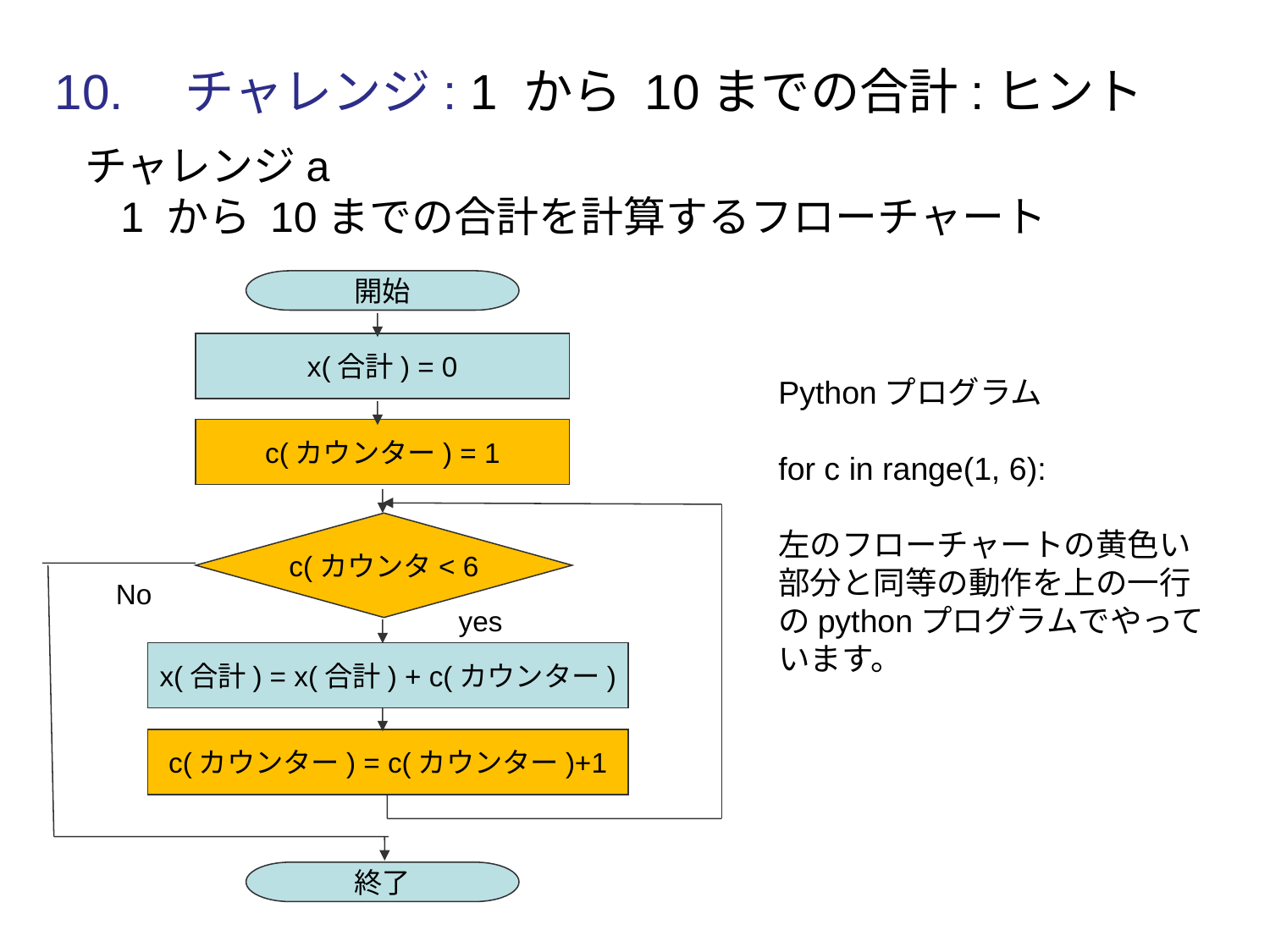

10.　チャレンジ: 1 から 10までの合計:ヒント
チャレンジa
   1 から 10までの合計を計算するフローチャート
開始

x(合計) = 0

c(カウンター) = 1

c(カウンタ< 6

No
yes

x(合計) = x(合計) + c(カウンター)

c(カウンター) = c(カウンター)+1

終了
Pythonプログラム

for c in range(1, 6):

左のフローチャートの黄色い部分と同等の動作を上の一行のpythonプログラムでやっています。